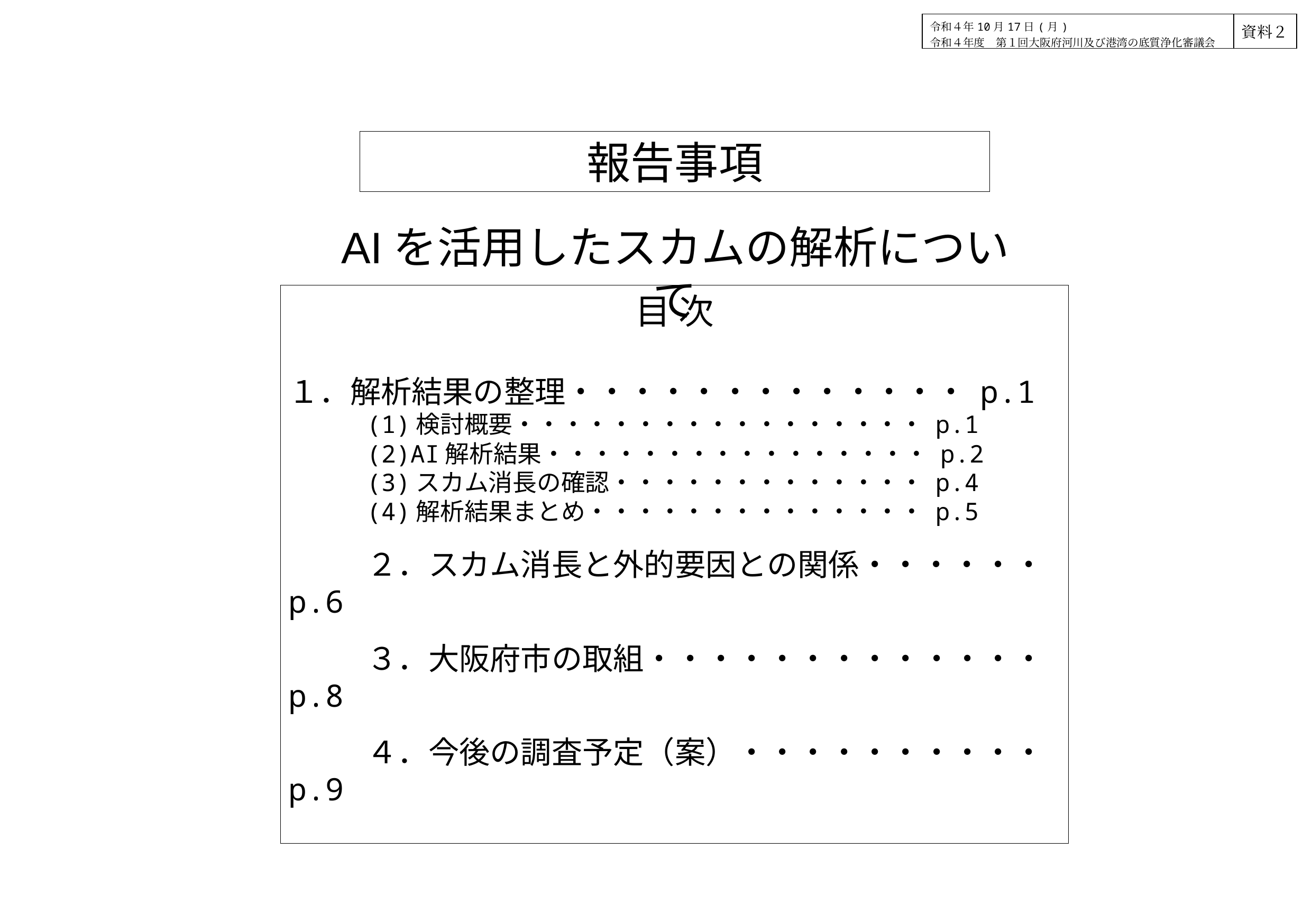

| 令和４年10月17日(月) 令和４年度　第１回大阪府河川及び港湾の底質浄化審議会 | 資料２ |
| --- | --- |
報告事項
AIを活用したスカムの解析について
目 次

１．解析結果の整理・・・・・・・・・・・・・ p.1
(1)検討概要・・・・・・・・・・・・・・・・・ p.1
(2)AI解析結果・・・・・・・・・・・・・・・・ p.2
(3)スカム消長の確認・・・・・・・・・・・・・ p.4
(4)解析結果まとめ・・・・・・・・・・・・・・ p.5
２．スカム消長と外的要因との関係・・・・・・ p.6
３．大阪府市の取組・・・・・・・・・・・・・ p.8
４．今後の調査予定（案）・・・・・・・・・・ p.9